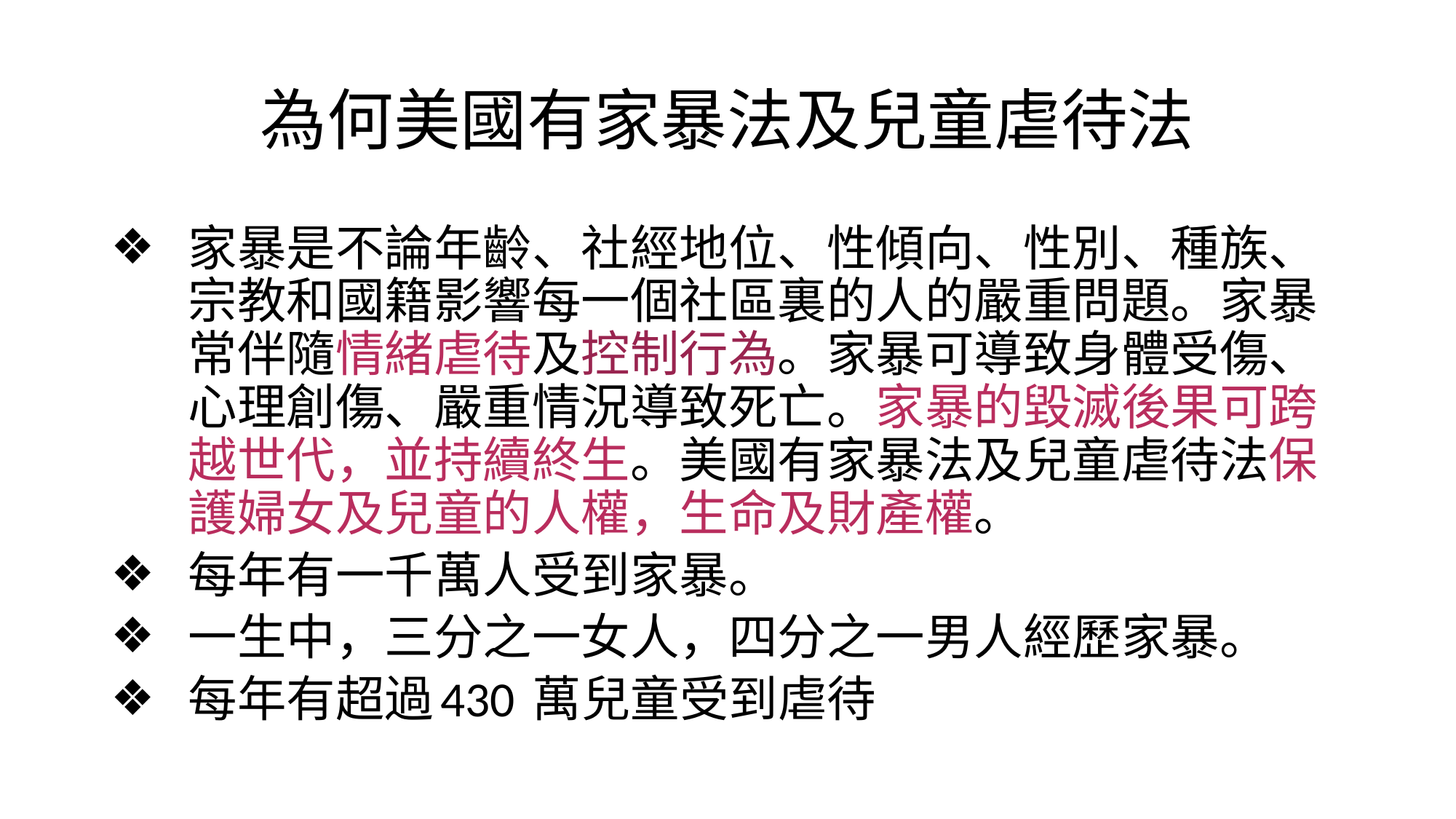

# 為何美國有家暴法及兒童虐待法
家暴是不論年齡、社經地位、性傾向、性別、種族、宗教和國籍影響每一個社區裏的人的嚴重問題。家暴常伴隨情緒虐待及控制行為。家暴可導致身體受傷、心理創傷、嚴重情況導致死亡。家暴的毀滅後果可跨越世代，並持續終生。美國有家暴法及兒童虐待法保護婦女及兒童的人權，生命及財產權。
每年有一千萬人受到家暴。
一生中，三分之一女人，四分之一男人經歷家暴。
每年有超過430 萬兒童受到虐待